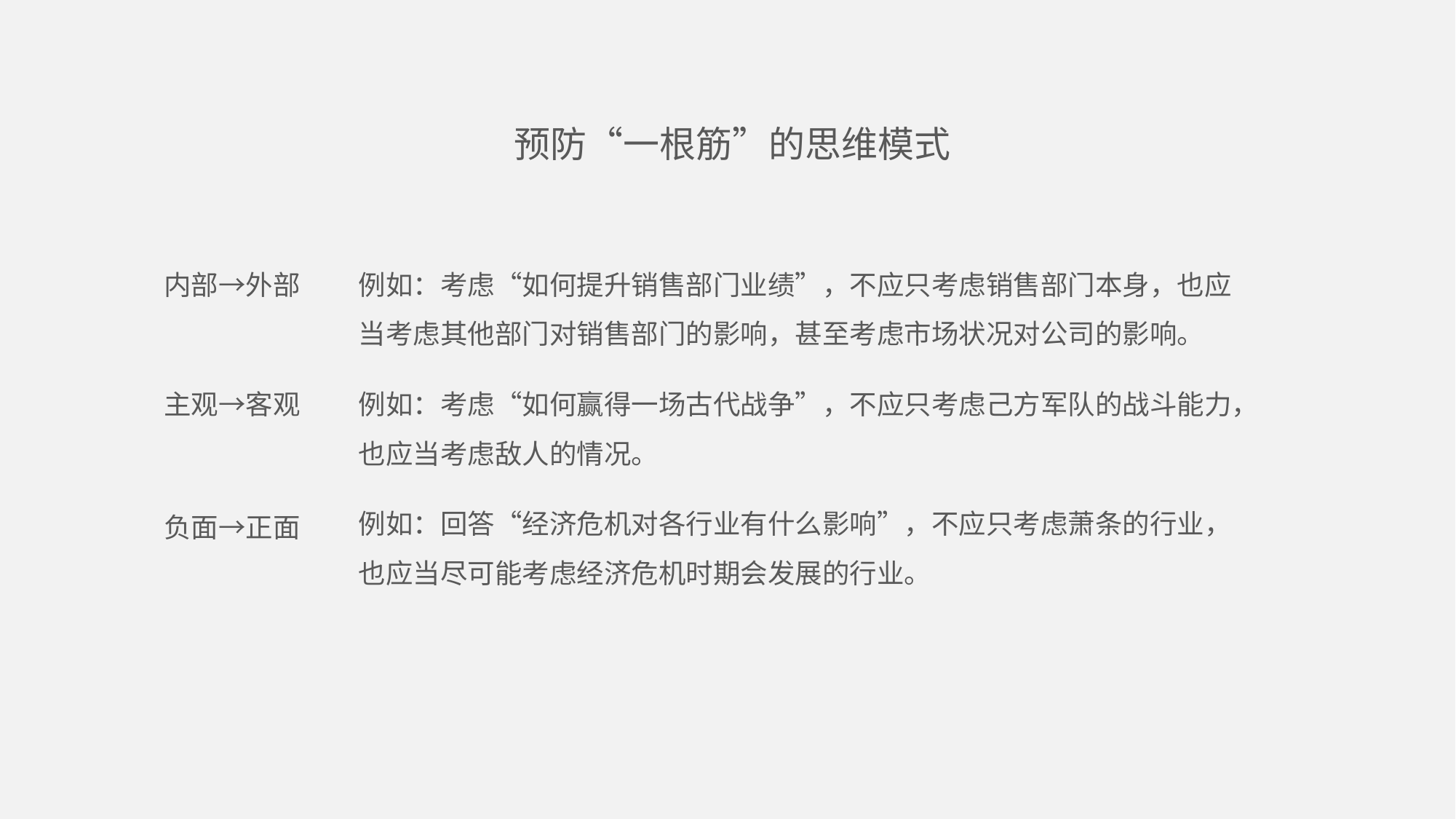

预防“一根筋”的思维模式
内部→外部
例如：考虑“如何提升销售部门业绩”，不应只考虑销售部门本身，也应当考虑其他部门对销售部门的影响，甚至考虑市场状况对公司的影响。
主观→客观
例如：考虑“如何赢得一场古代战争”，不应只考虑己方军队的战斗能力，也应当考虑敌人的情况。
例如：回答“经济危机对各行业有什么影响”，不应只考虑萧条的行业，也应当尽可能考虑经济危机时期会发展的行业。
负面→正面